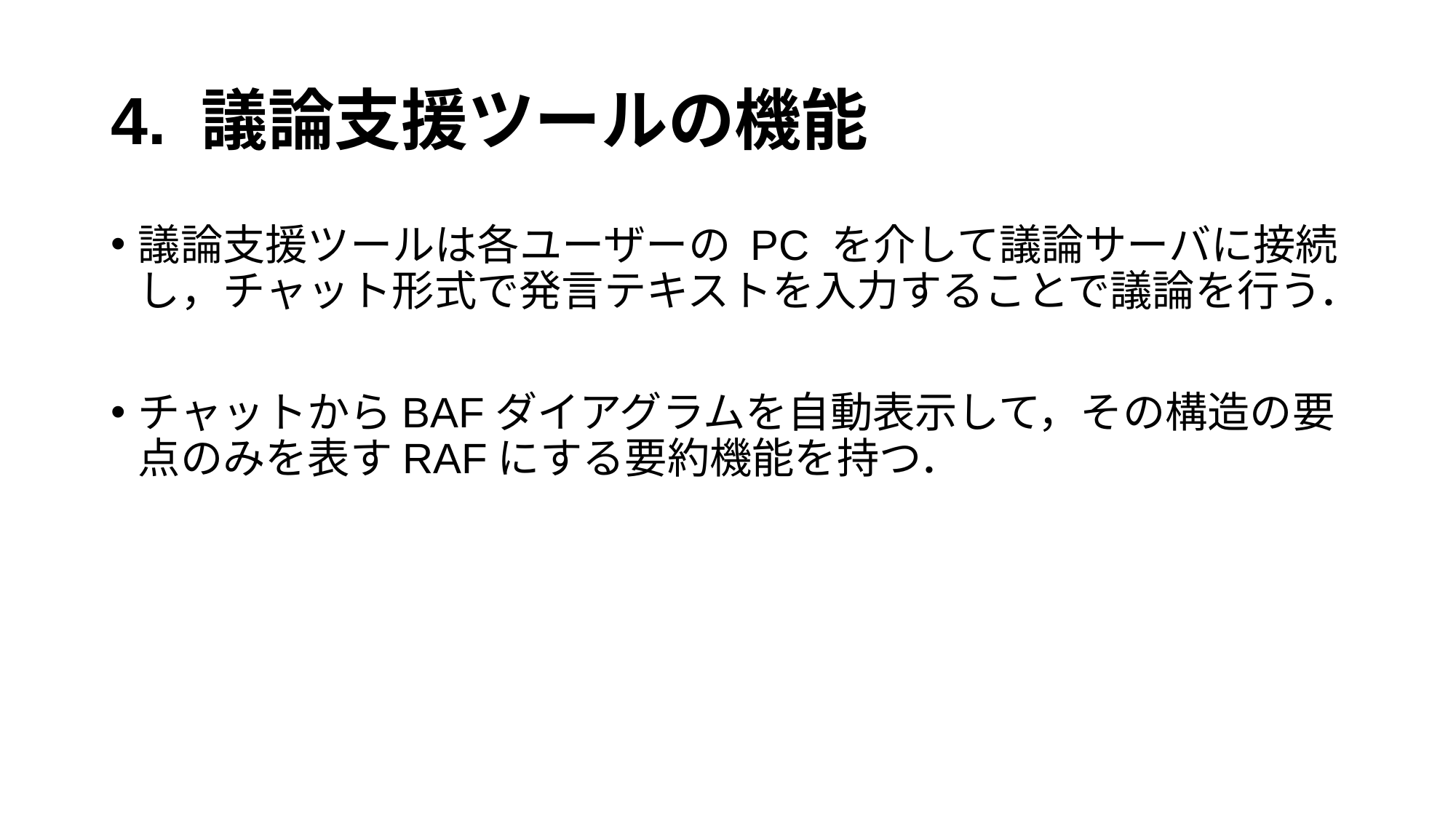

# 4. 議論支援ツールの機能
議論支援ツールは各ユーザーの PC を介して議論サーバに接続し，チャット形式で発言テキストを入力することで議論を行う．

チャットからBAFダイアグラムを自動表示して，その構造の要点のみを表すRAFにする要約機能を持つ．